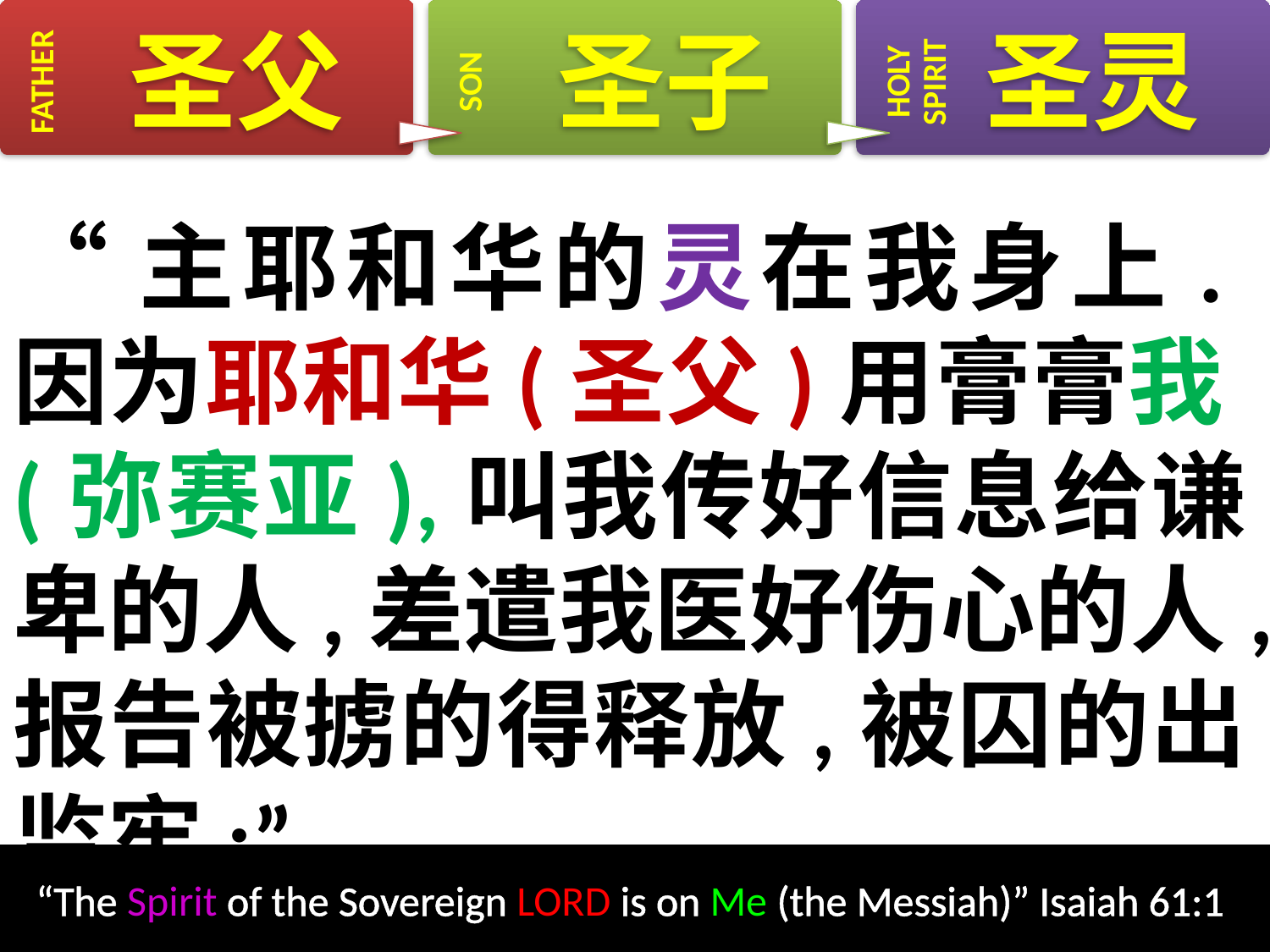

FATHER
圣父
SON
圣子
HOLY SPIRIT
圣灵
# “主耶和华的灵在我身上.因为耶和华(圣父)用膏膏我(弥赛亚),叫我传好信息给谦卑的人,差遣我医好伤心的人,报告被掳的得释放,被囚的出监牢;”
“The Spirit of the Sovereign LORD is on Me (the Messiah)” Isaiah 61:1